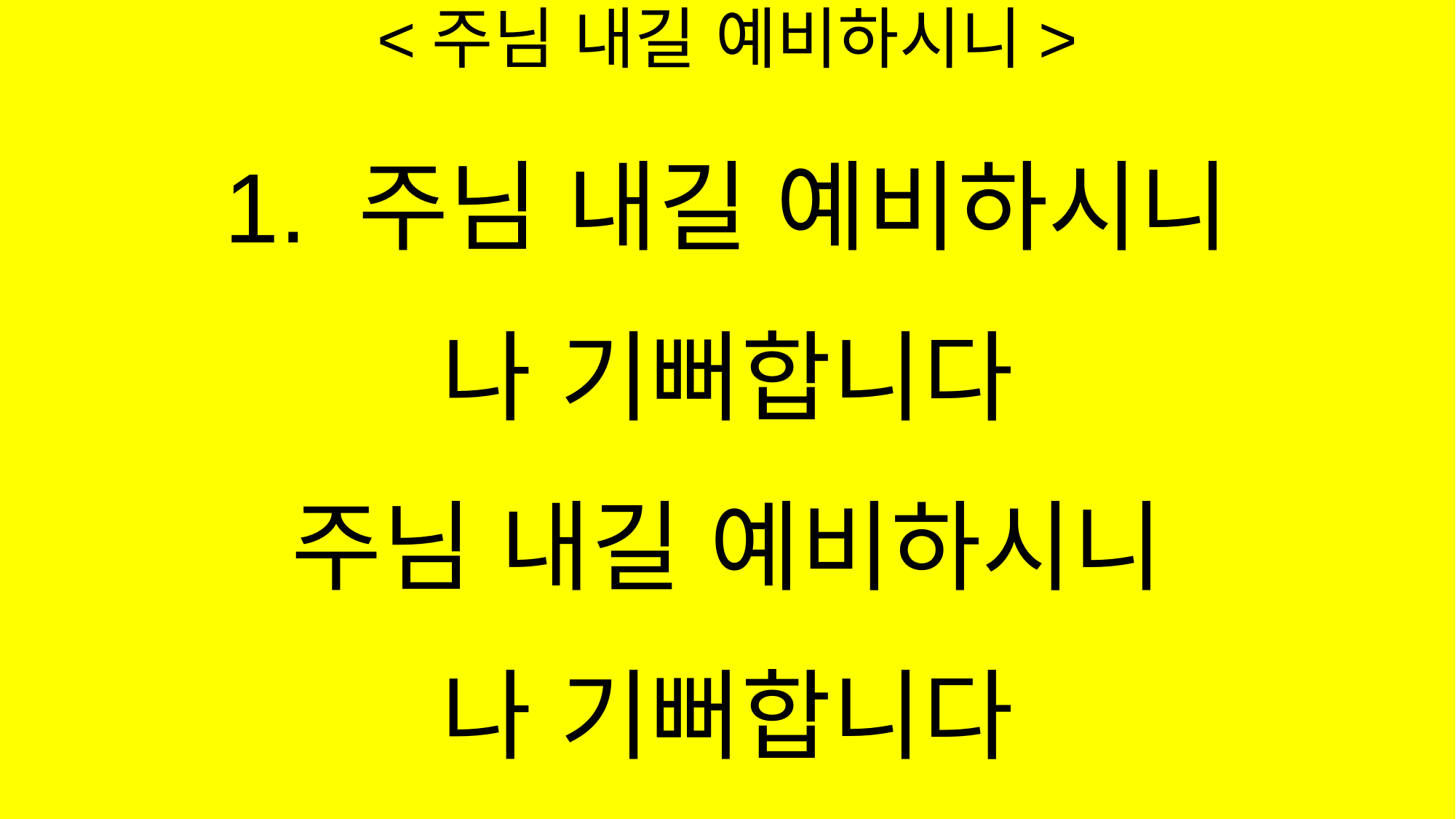

# <주님 내길 예비하시니>
1. 주님 내길 예비하시니

나 기뻐합니다

주님 내길 예비하시니

나 기뻐합니다